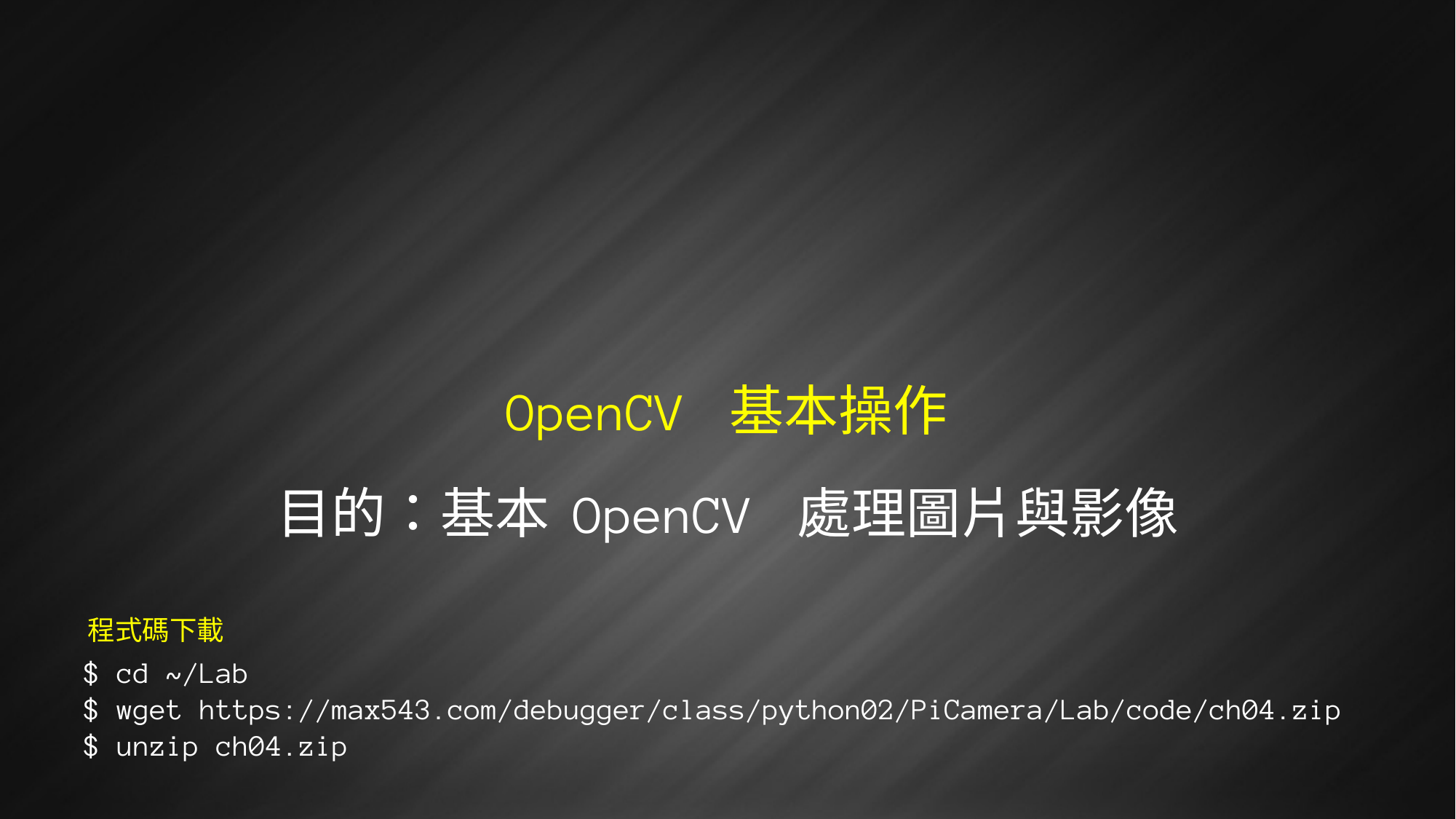

OpenCV 基本操作
目的：基本 OpenCV 處理圖片與影像
程式碼下載
$ cd ~/Lab
$ wget https://max543.com/debugger/class/python02/PiCamera/Lab/code/ch04.zip
$ unzip ch04.zip